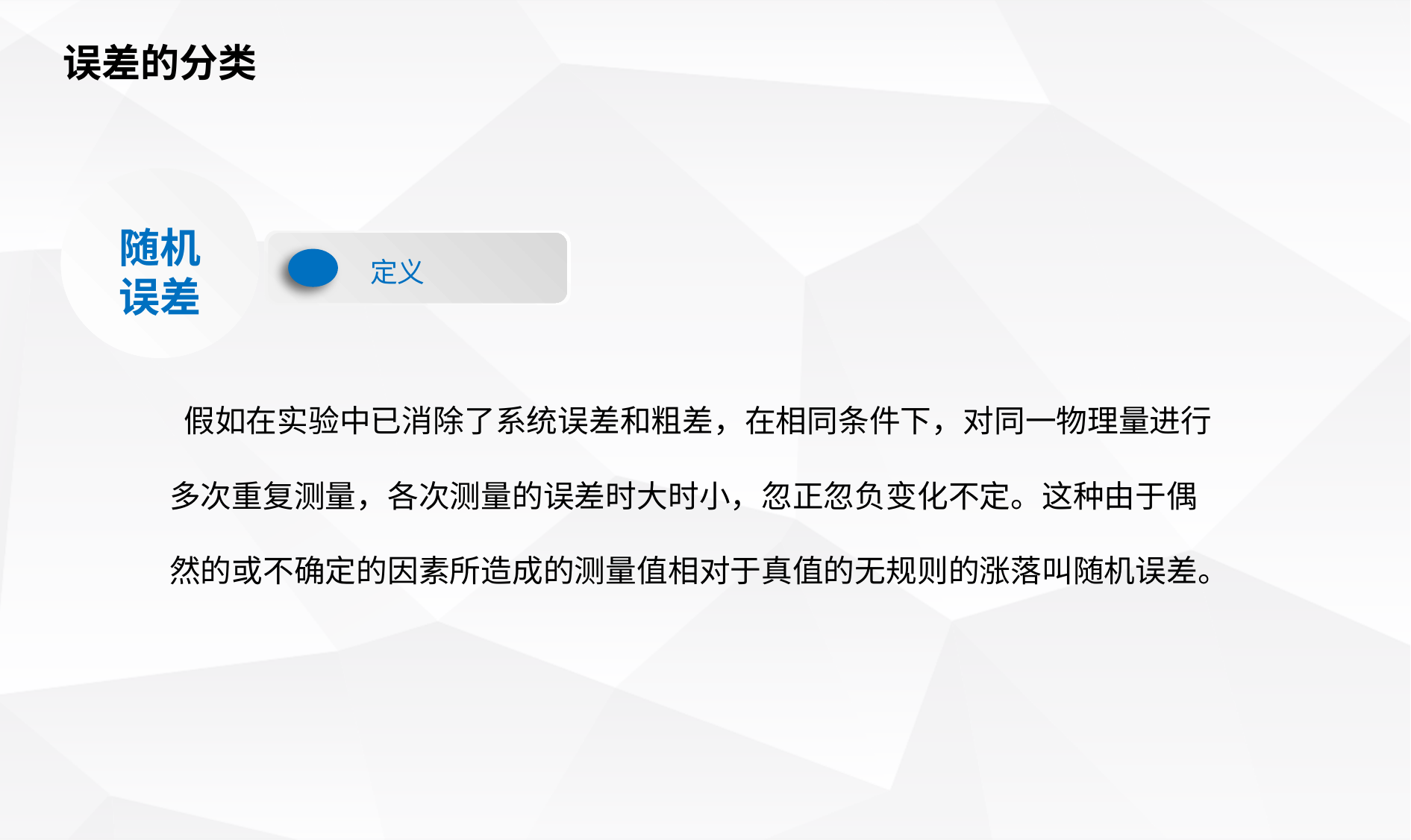

误差的分类

随机
误差

定义
 假如在实验中已消除了系统误差和粗差，在相同条件下，对同一物理量进行

多次重复测量，各次测量的误差时大时小，忽正忽负变化不定。这种由于偶

然的或不确定的因素所造成的测量值相对于真值的无规则的涨落叫随机误差。